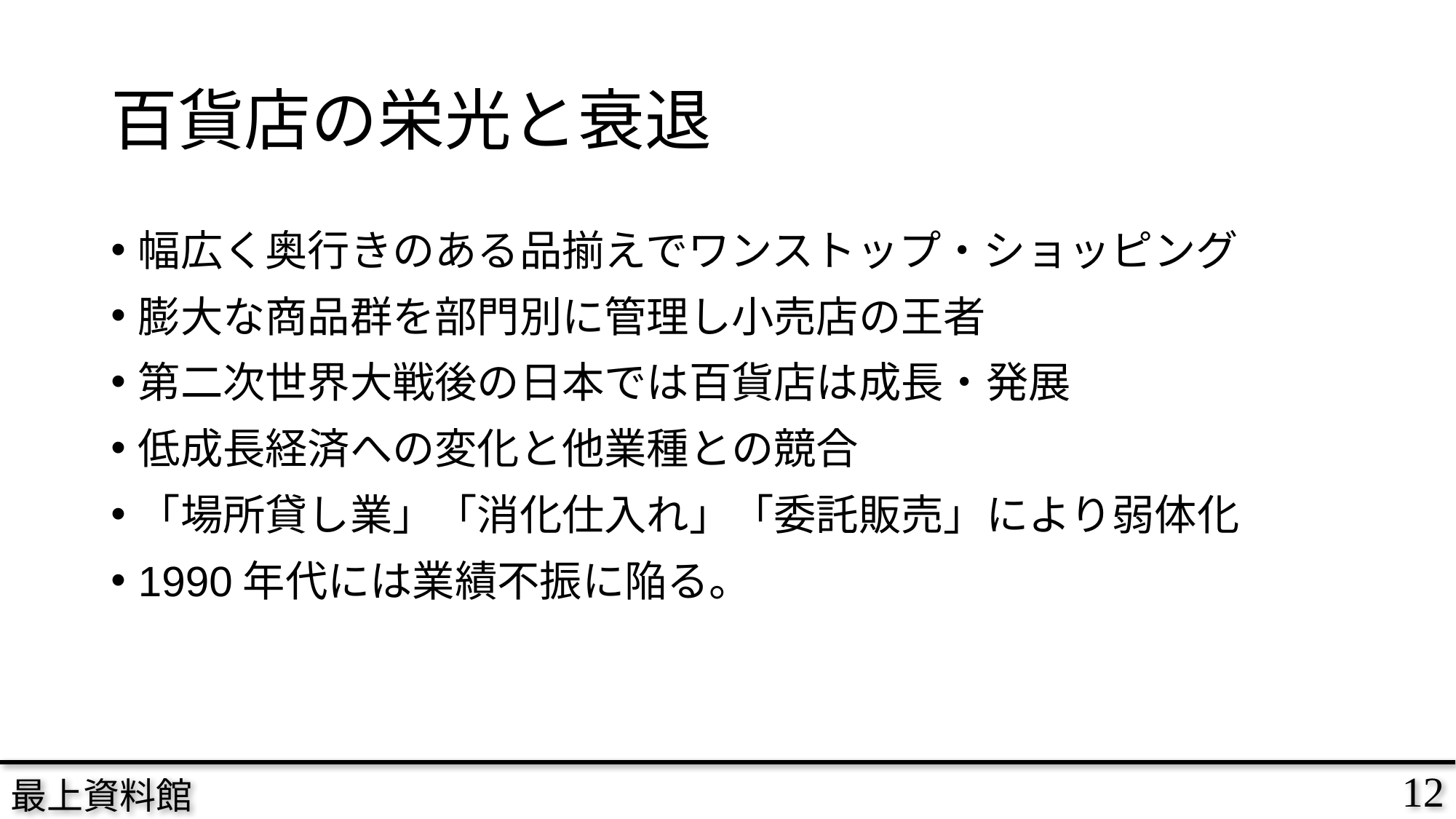

# 百貨店の栄光と衰退
幅広く奥行きのある品揃えでワンストップ・ショッピング
膨大な商品群を部門別に管理し小売店の王者
第二次世界大戦後の日本では百貨店は成長・発展
低成長経済への変化と他業種との競合
「場所貸し業」「消化仕入れ」「委託販売」により弱体化
1990年代には業績不振に陥る。